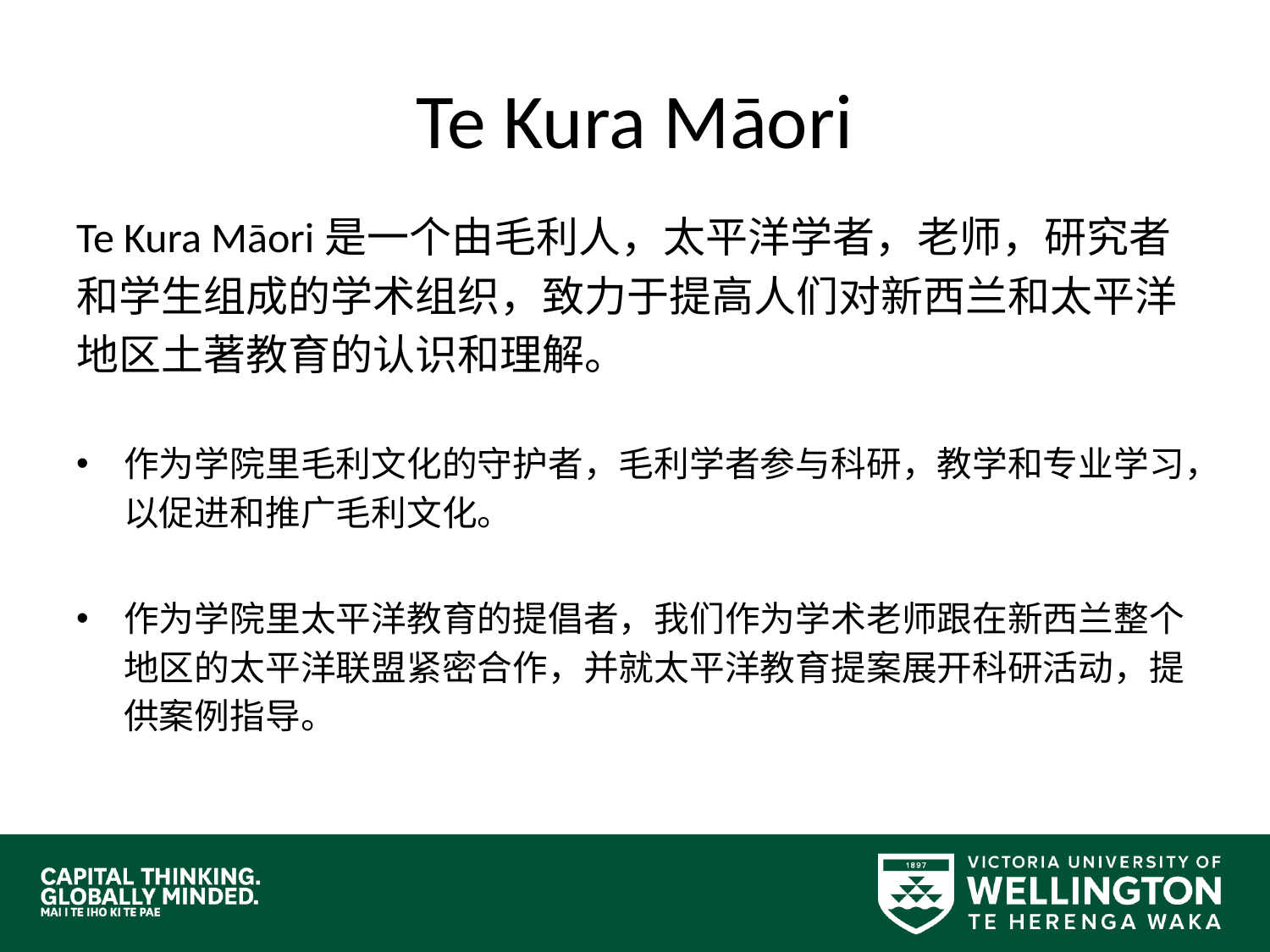

# Te Kura Māori
Te Kura Māori是一个由毛利人，太平洋学者，老师，研究者和学生组成的学术组织，致力于提高人们对新西兰和太平洋地区土著教育的认识和理解。

作为学院里毛利文化的守护者，毛利学者参与科研，教学和专业学习，以促进和推广毛利文化。

作为学院里太平洋教育的提倡者，我们作为学术老师跟在新西兰整个地区的太平洋联盟紧密合作，并就太平洋教育提案展开科研活动，提供案例指导。